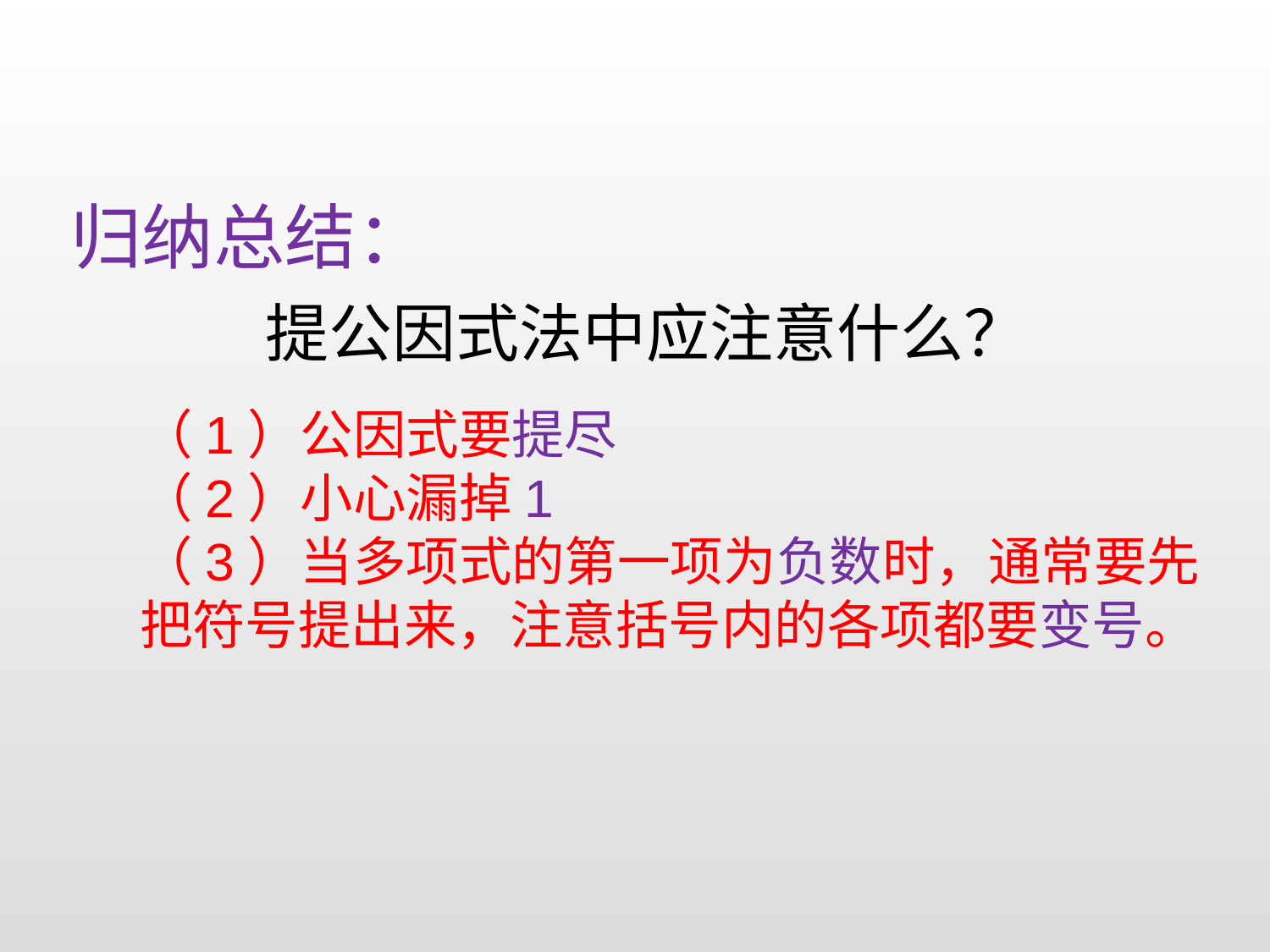

归纳总结：
提公因式法中应注意什么？
（1）公因式要提尽
（2）小心漏掉1
（3）当多项式的第一项为负数时，通常要先把符号提出来，注意括号内的各项都要变号。